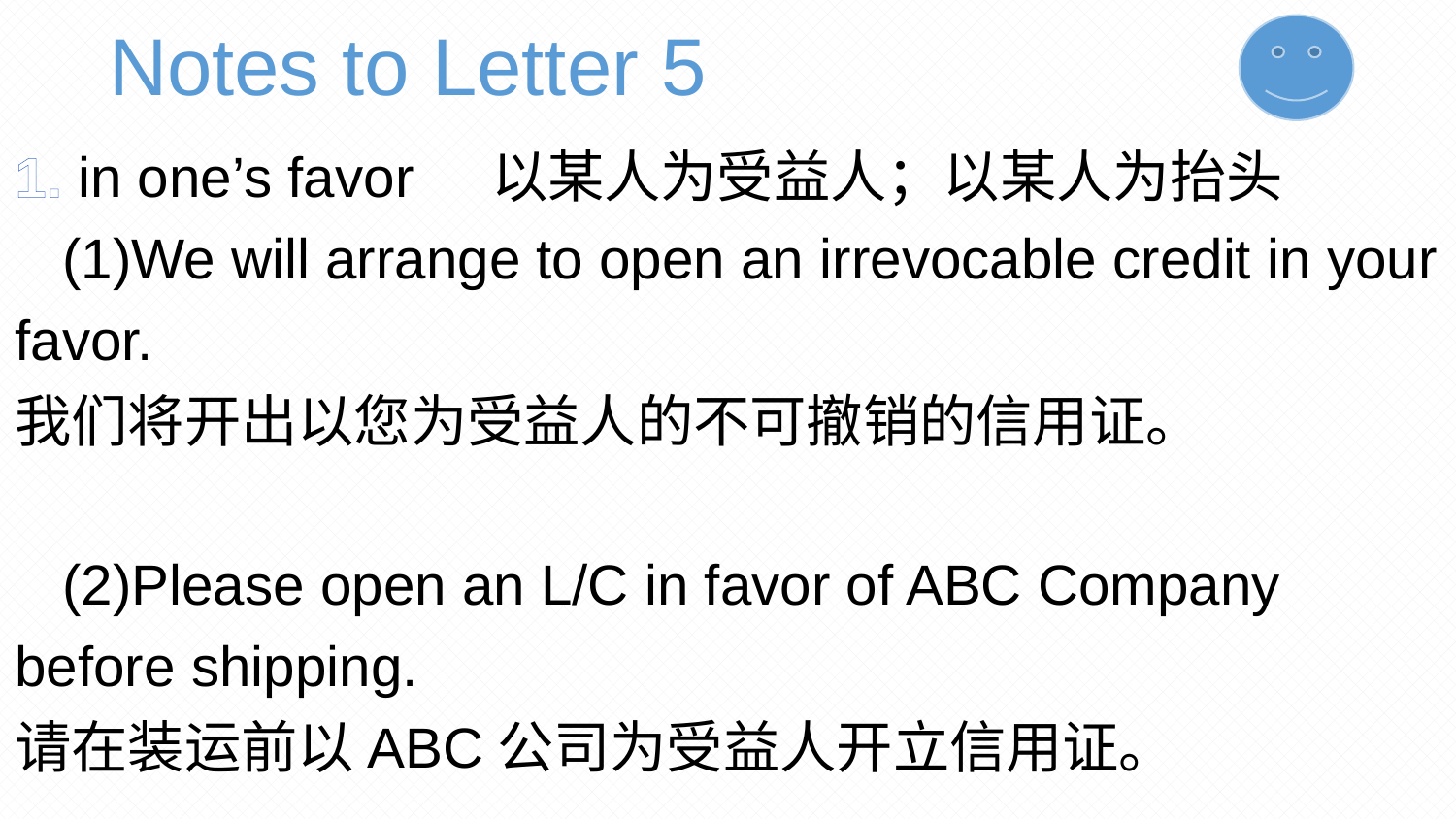

Notes to Letter 5

1. in one’s favor    以某人为受益人；以某人为抬头
   (1)We will arrange to open an irrevocable credit in your favor.
我们将开出以您为受益人的不可撤销的信用证。

   (2)Please open an L/C in favor of ABC Company before shipping.
请在装运前以ABC公司为受益人开立信用证。